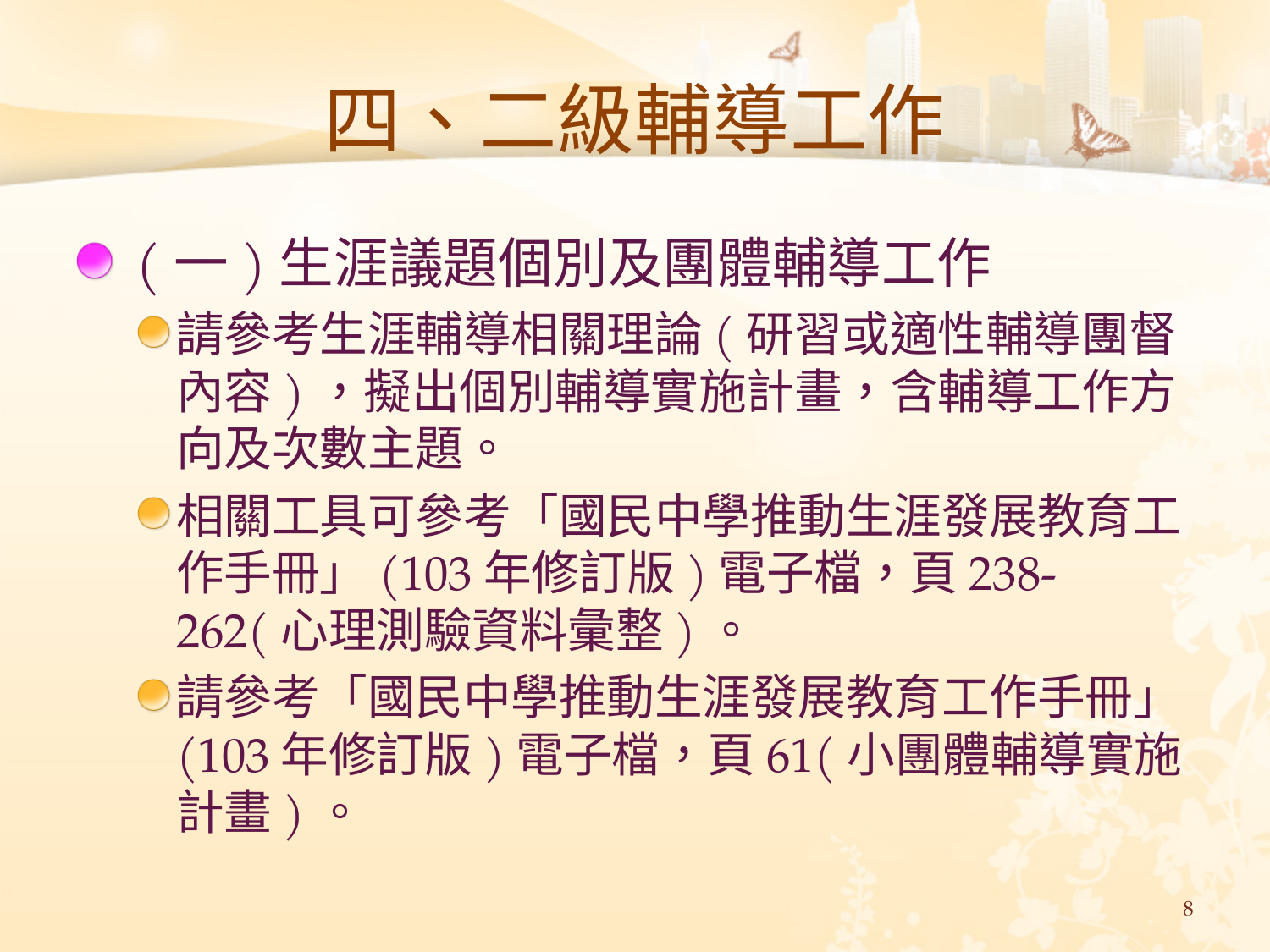

# 四、二級輔導工作
 (一)生涯議題個別及團體輔導工作
請參考生涯輔導相關理論(研習或適性輔導團督內容)，擬出個別輔導實施計畫，含輔導工作方向及次數主題。
相關工具可參考「國民中學推動生涯發展教育工作手冊」(103年修訂版)電子檔，頁238-262(心理測驗資料彙整)。
請參考「國民中學推動生涯發展教育工作手冊」(103年修訂版)電子檔，頁61(小團體輔導實施計畫)。
8